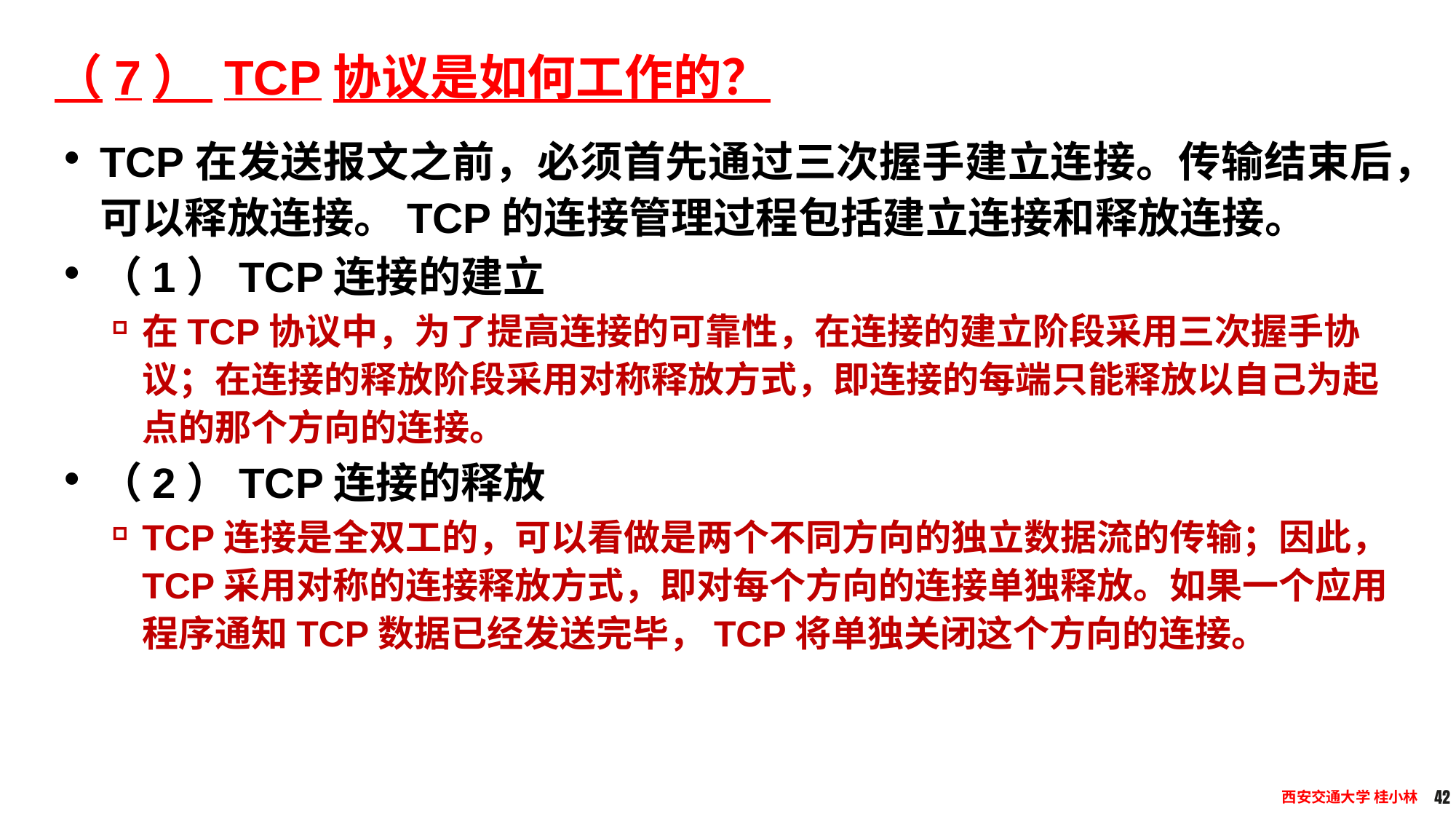

# （7） TCP协议是如何工作的？
TCP在发送报文之前，必须首先通过三次握手建立连接。传输结束后，可以释放连接。TCP的连接管理过程包括建立连接和释放连接。
（1）TCP连接的建立
在TCP协议中，为了提高连接的可靠性，在连接的建立阶段采用三次握手协议；在连接的释放阶段采用对称释放方式，即连接的每端只能释放以自己为起点的那个方向的连接。
（2）TCP连接的释放
TCP连接是全双工的，可以看做是两个不同方向的独立数据流的传输；因此，TCP采用对称的连接释放方式，即对每个方向的连接单独释放。如果一个应用程序通知TCP数据已经发送完毕，TCP将单独关闭这个方向的连接。